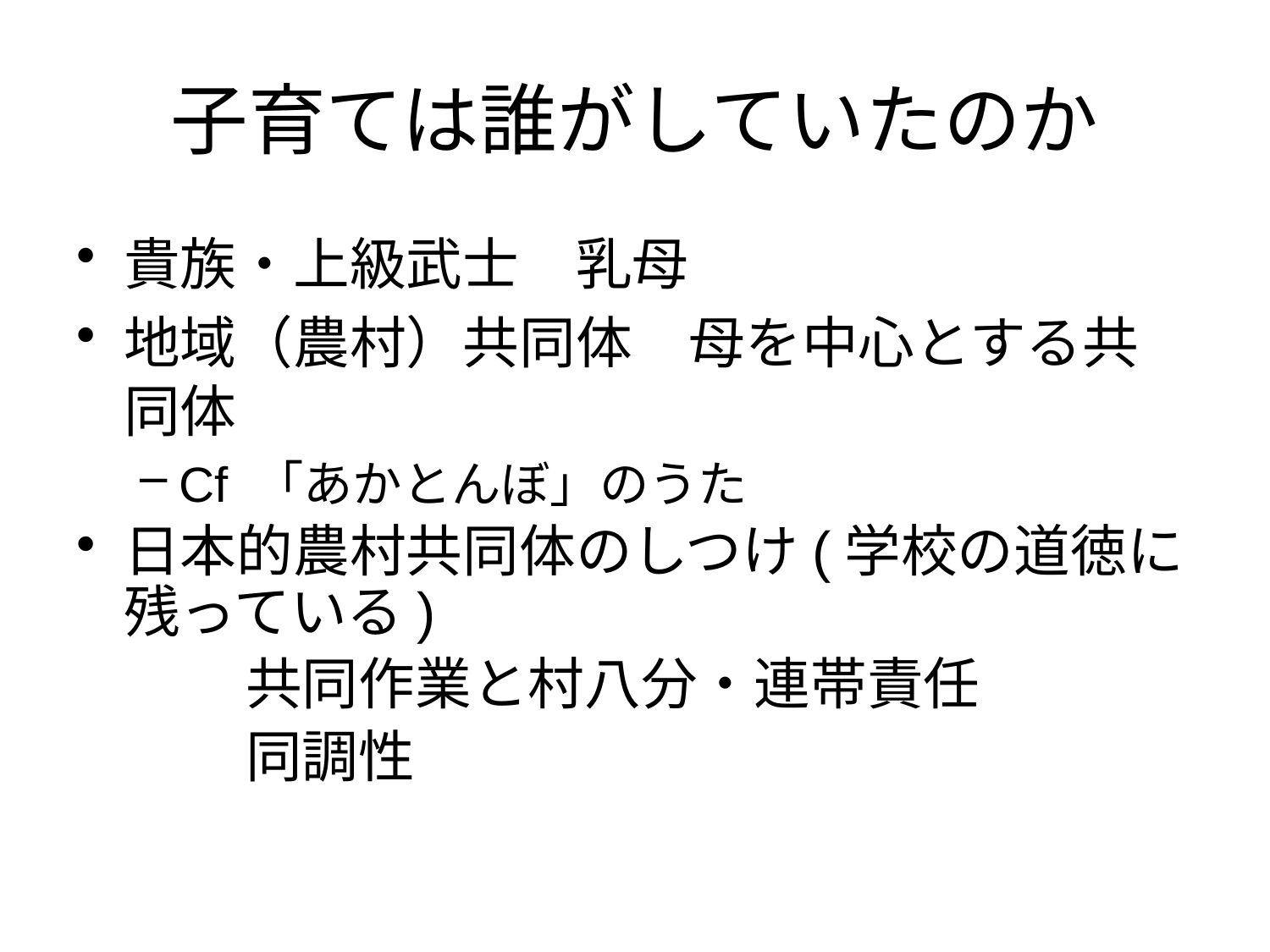

# 子育ては誰がしていたのか
貴族・上級武士　乳母
地域（農村）共同体　母を中心とする共同体
Cf 「あかとんぼ」のうた
日本的農村共同体のしつけ(学校の道徳に残っている)
　　　共同作業と村八分・連帯責任
　　　同調性